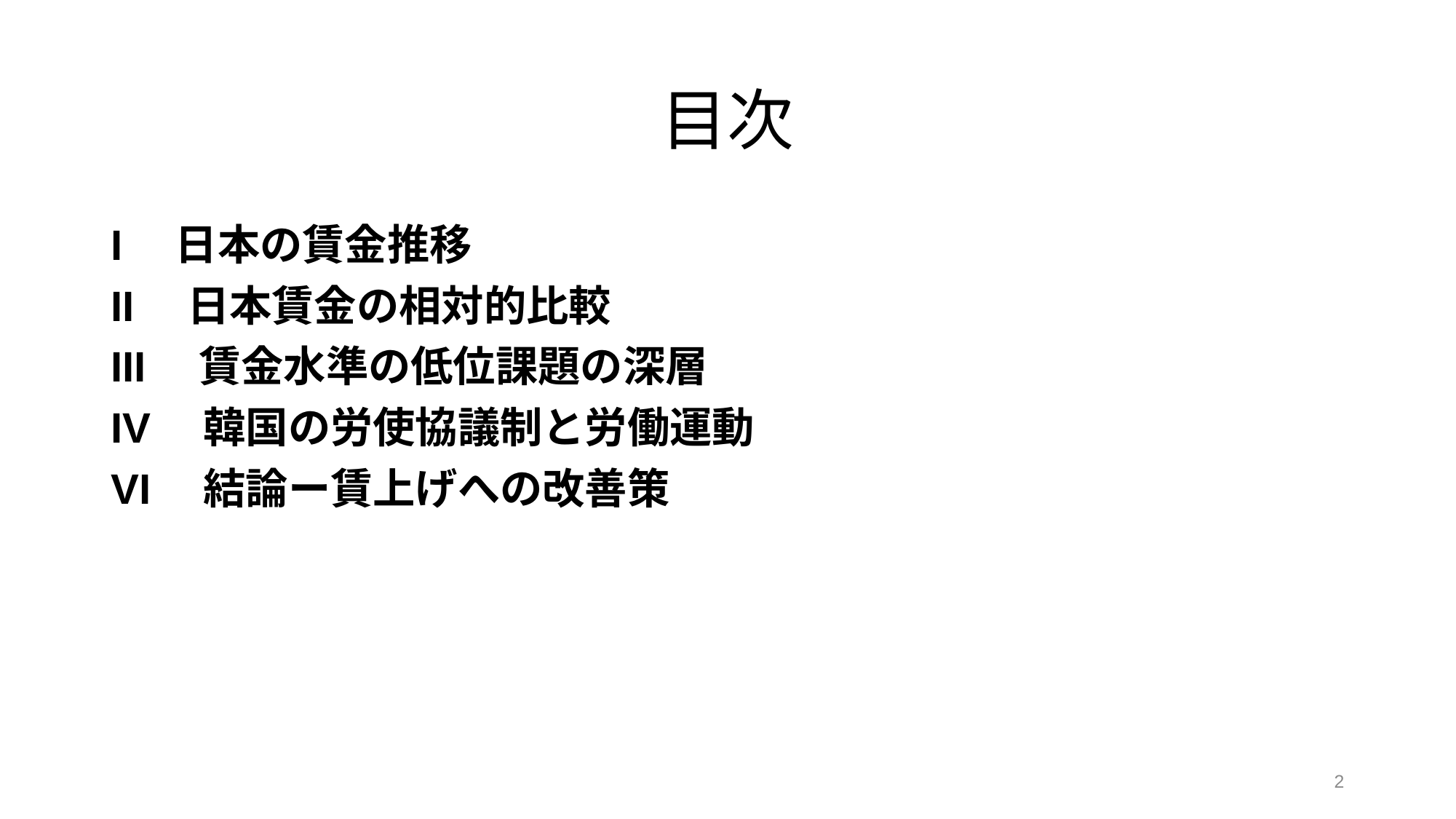

# 目次
I　日本の賃金推移
II　日本賃金の相対的比較
III　賃金水準の低位課題の深層
IV　韓国の労使協議制と労働運動
VI　結論ー賃上げへの改善策

2